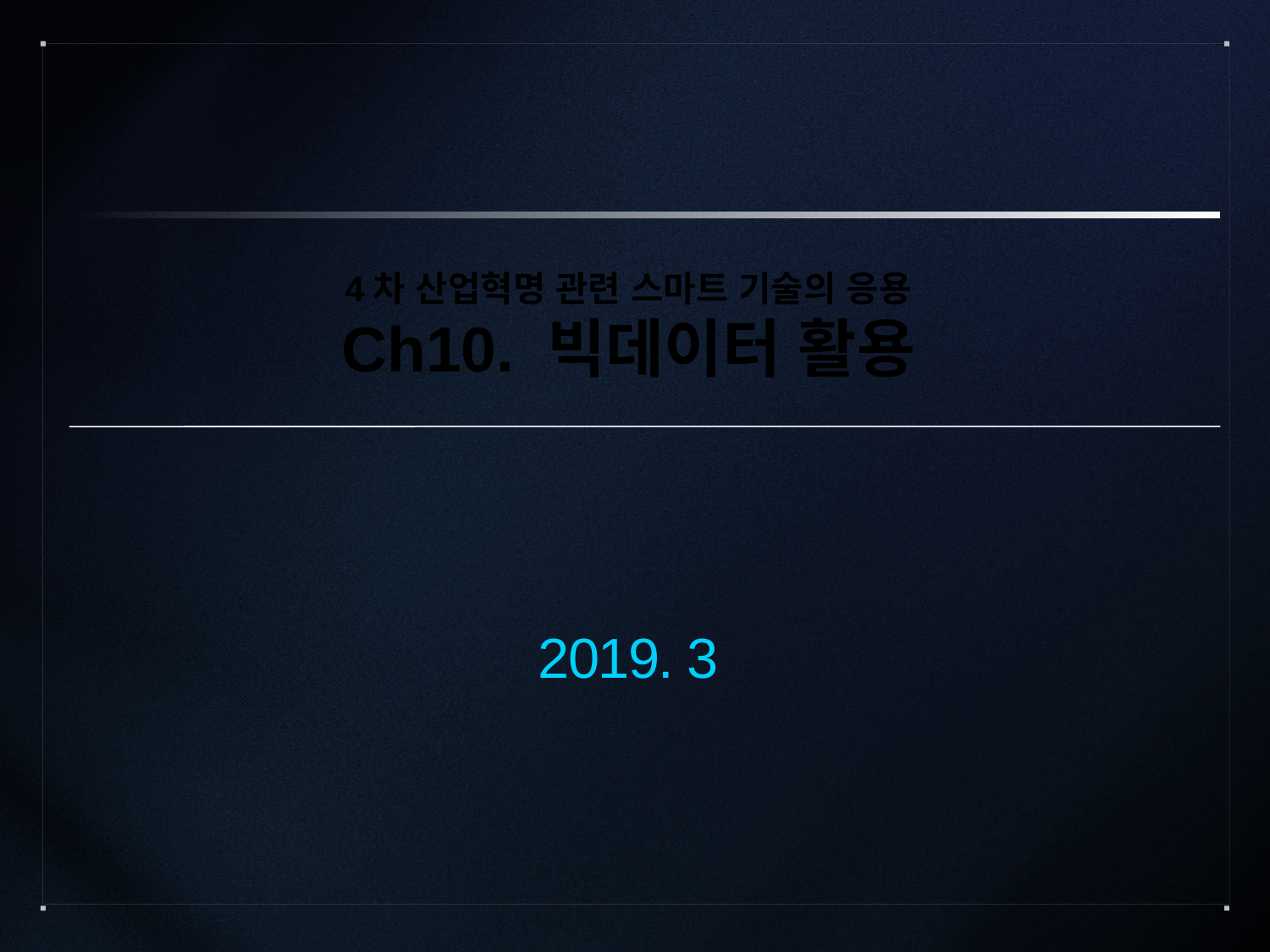

4차 산업혁명 관련 스마트 기술의 응용
Ch10. 빅데이터 활용
2019. 3